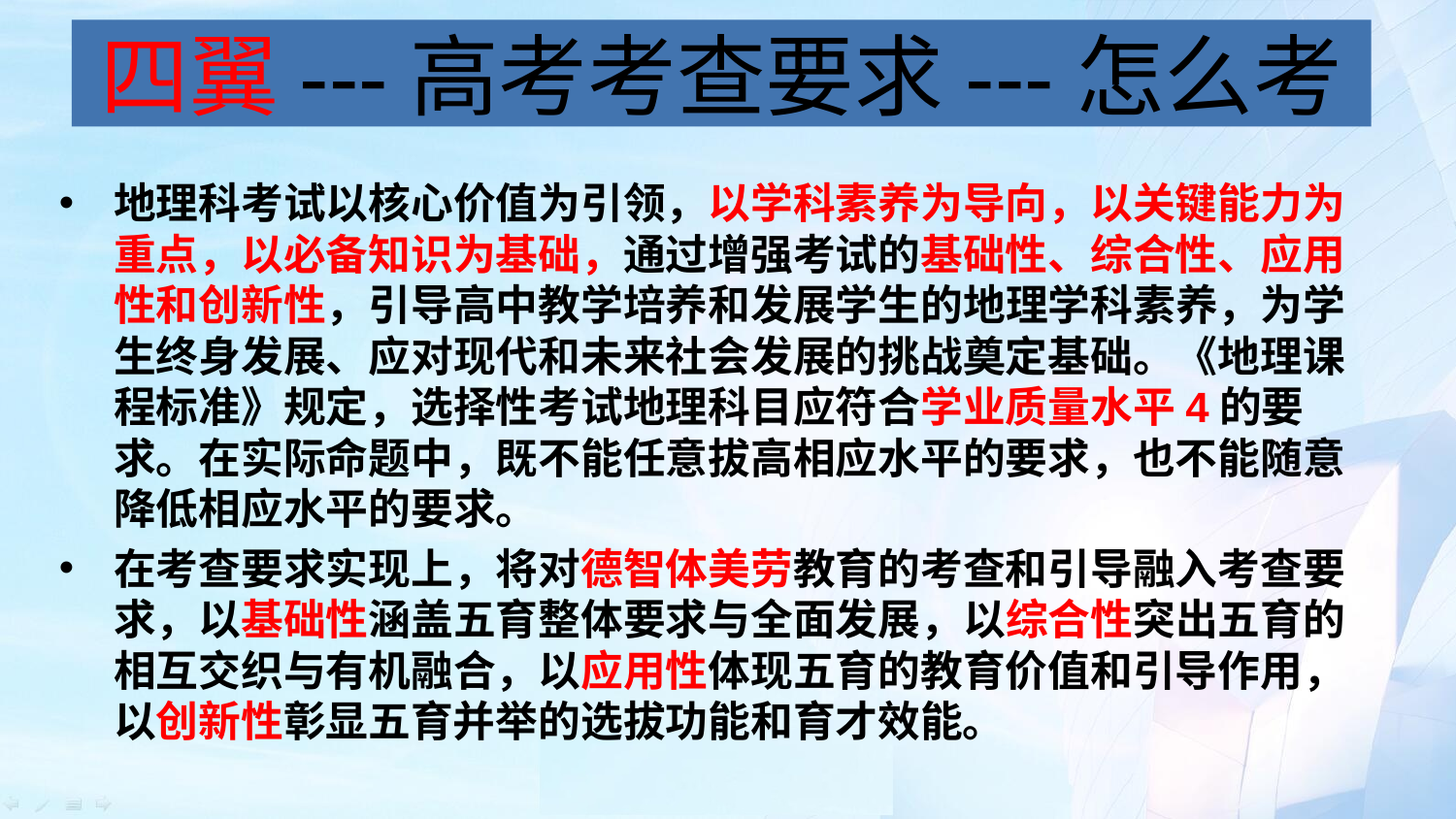

# 四翼---高考考查要求---怎么考
地理科考试以核心价值为引领，以学科素养为导向，以关键能力为重点，以必备知识为基础，通过增强考试的基础性、综合性、应用性和创新性，引导高中教学培养和发展学生的地理学科素养，为学生终身发展、应对现代和未来社会发展的挑战奠定基础。《地理课程标准》规定，选择性考试地理科目应符合学业质量水平4的要求。在实际命题中，既不能任意拔高相应水平的要求，也不能随意降低相应水平的要求。
在考查要求实现上，将对德智体美劳教育的考查和引导融入考查要求，以基础性涵盖五育整体要求与全面发展，以综合性突出五育的相互交织与有机融合，以应用性体现五育的教育价值和引导作用，以创新性彰显五育并举的选拔功能和育才效能。